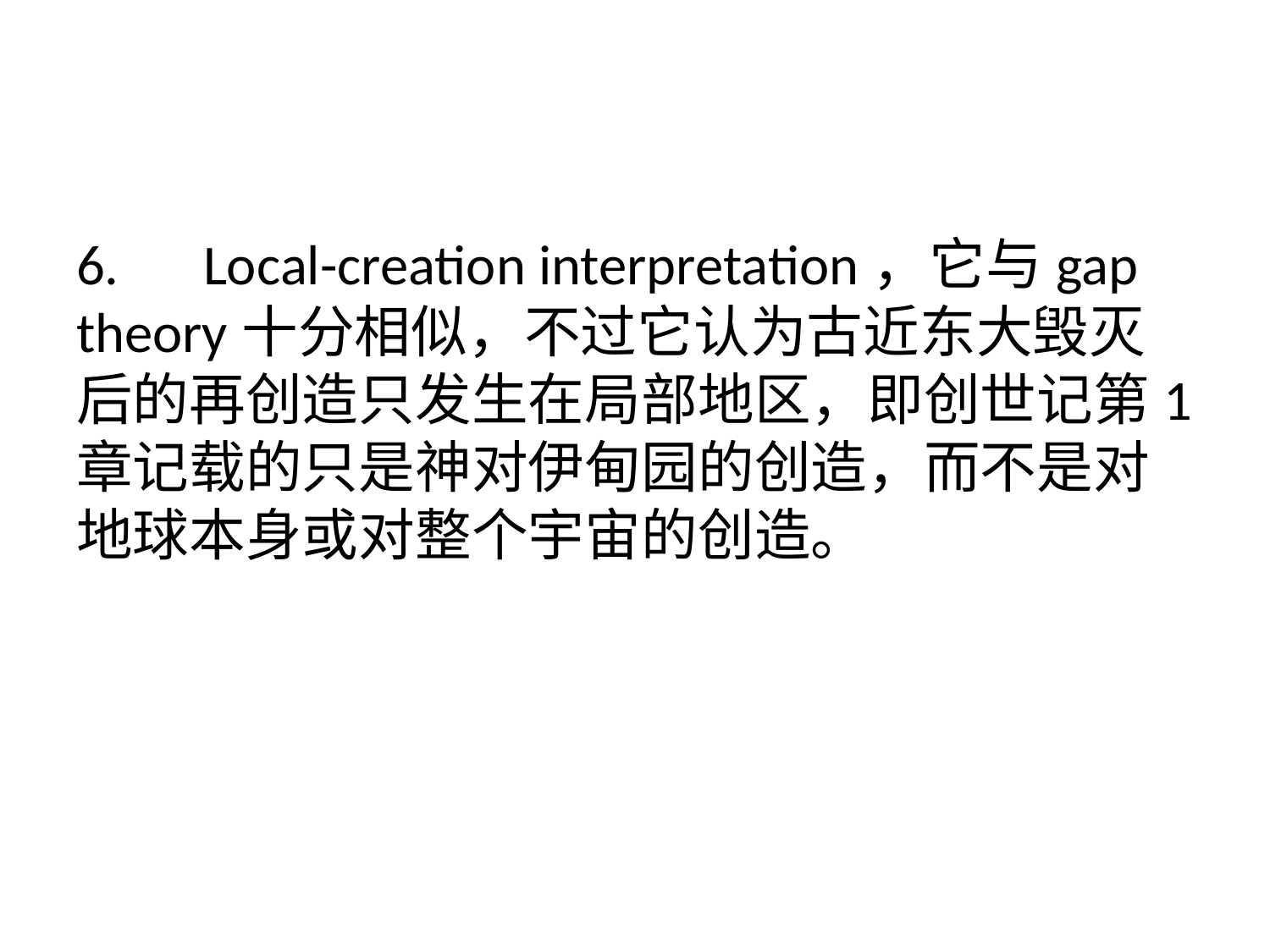

#
6.	Local-creation interpretation，它与gap theory十分相似，不过它认为古近东大毁灭后的再创造只发生在局部地区，即创世记第1章记载的只是神对伊甸园的创造，而不是对地球本身或对整个宇宙的创造。